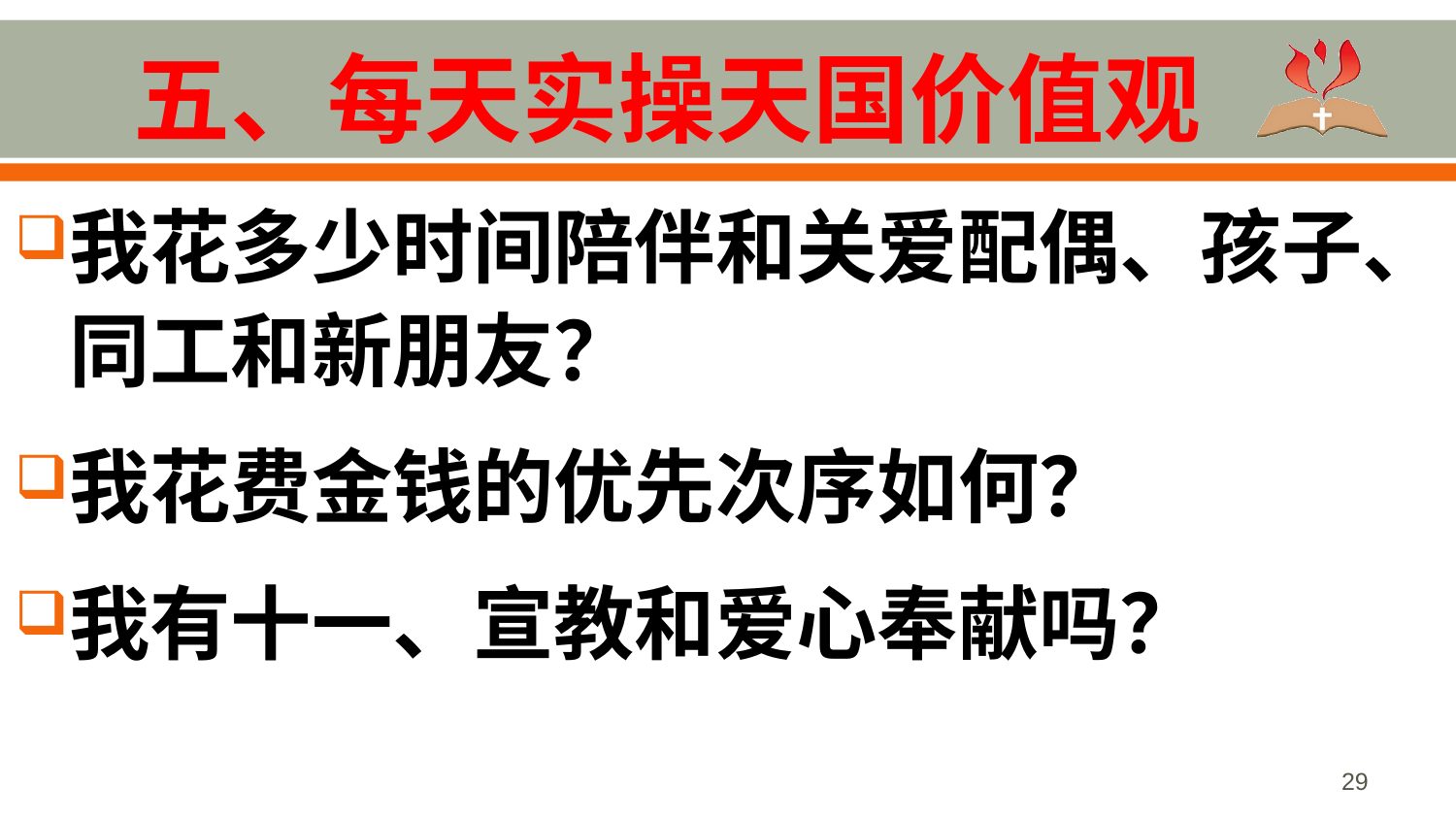

# 五、每天实操天国价值观
我花多少时间陪伴和关爱配偶、孩子、同工和新朋友？
我花费金钱的优先次序如何？
我有十一、宣教和爱心奉献吗？

29